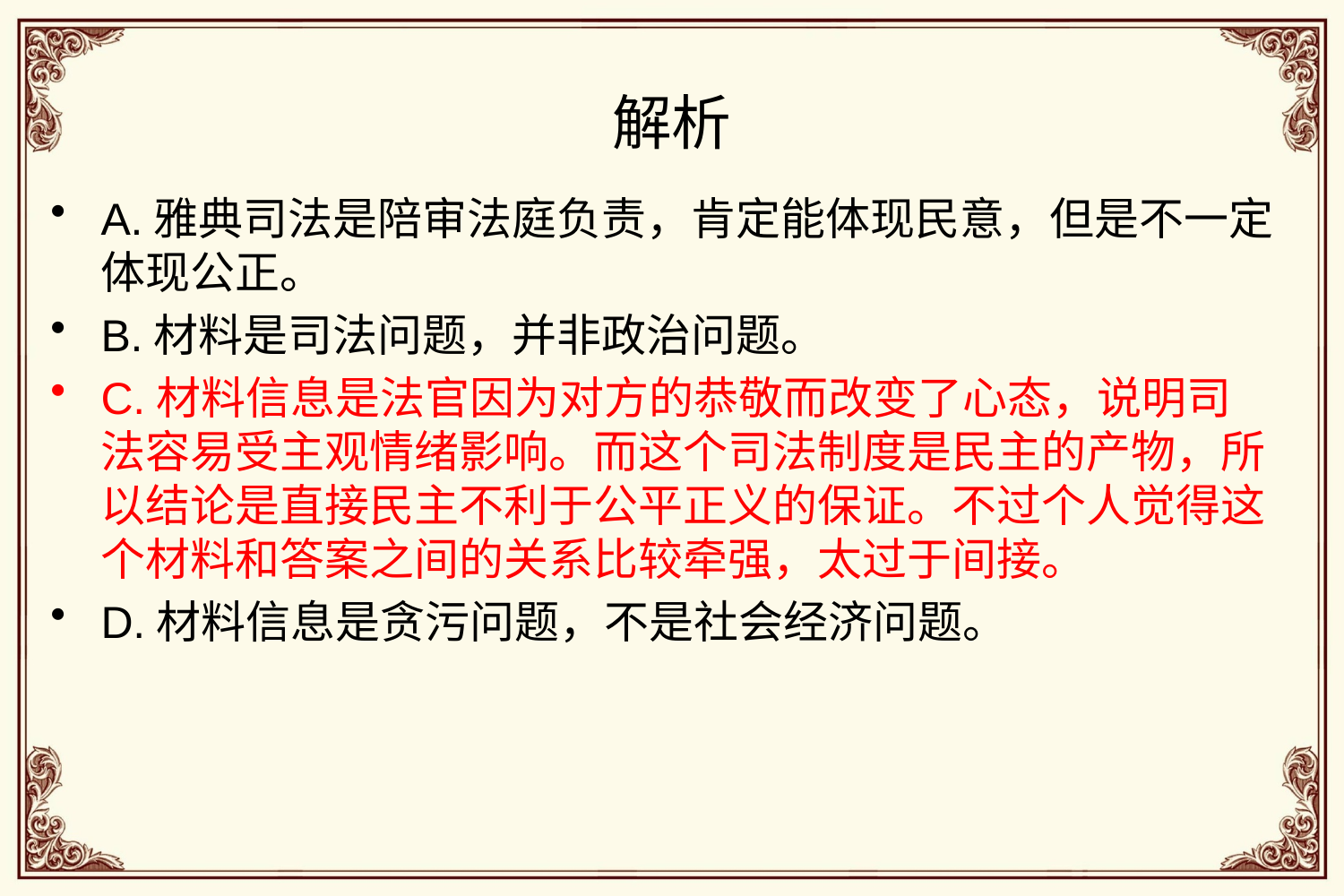

# 解析
A.雅典司法是陪审法庭负责，肯定能体现民意，但是不一定体现公正。
B.材料是司法问题，并非政治问题。
C.材料信息是法官因为对方的恭敬而改变了心态，说明司法容易受主观情绪影响。而这个司法制度是民主的产物，所以结论是直接民主不利于公平正义的保证。不过个人觉得这个材料和答案之间的关系比较牵强，太过于间接。
D.材料信息是贪污问题，不是社会经济问题。